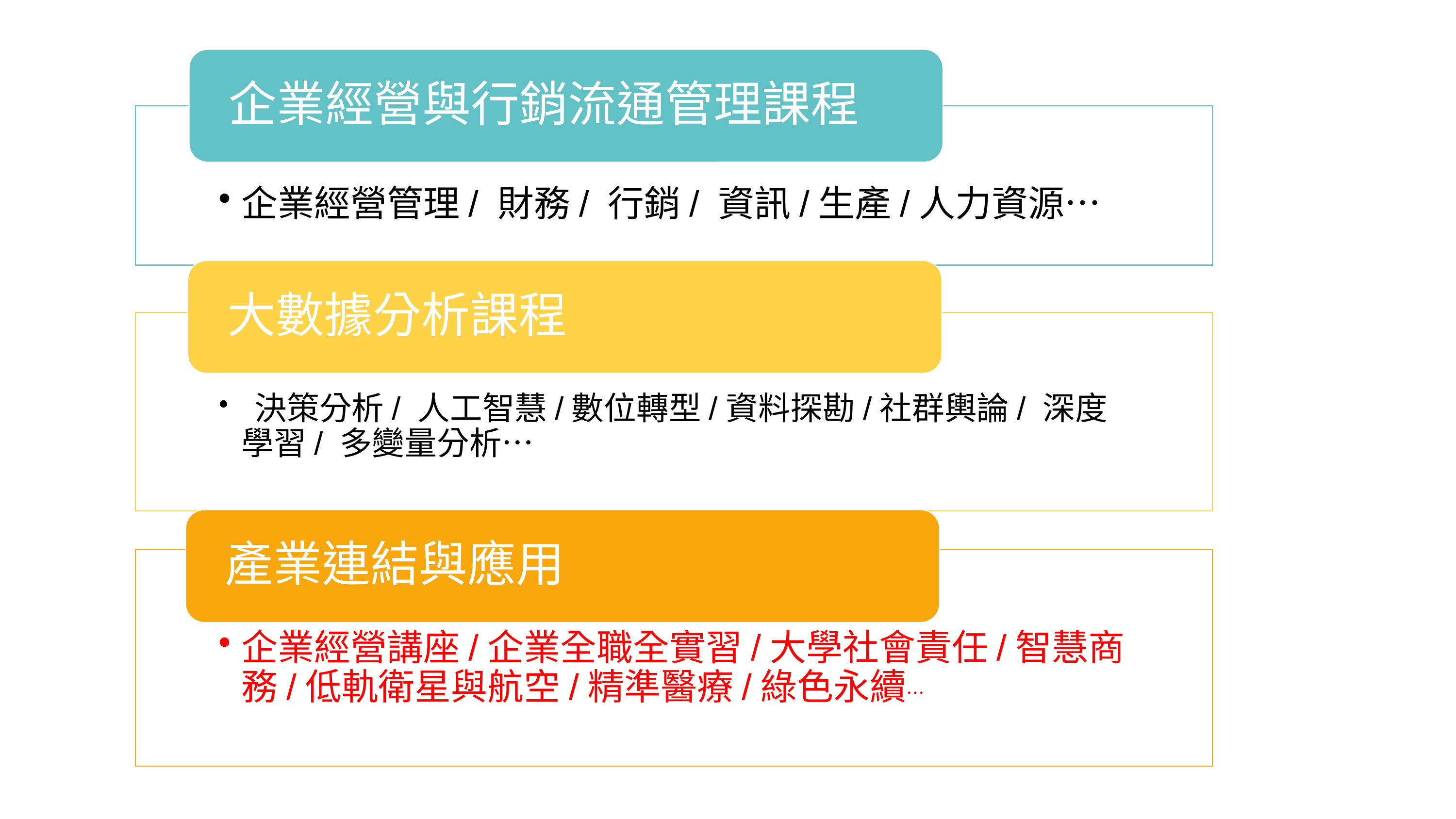

企業經營管理/ 財務/ 行銷/ 資訊/生產/人力資源…
企業經營與行銷流通管理課程
 決策分析/ 人工智慧/數位轉型/資料探勘/社群輿論/ 深度學習/ 多變量分析…
大數據分析課程
企業經營講座/企業全職全實習/大學社會責任/智慧商務/低軌衛星與航空/精準醫療/綠色永續…
產業連結與應用